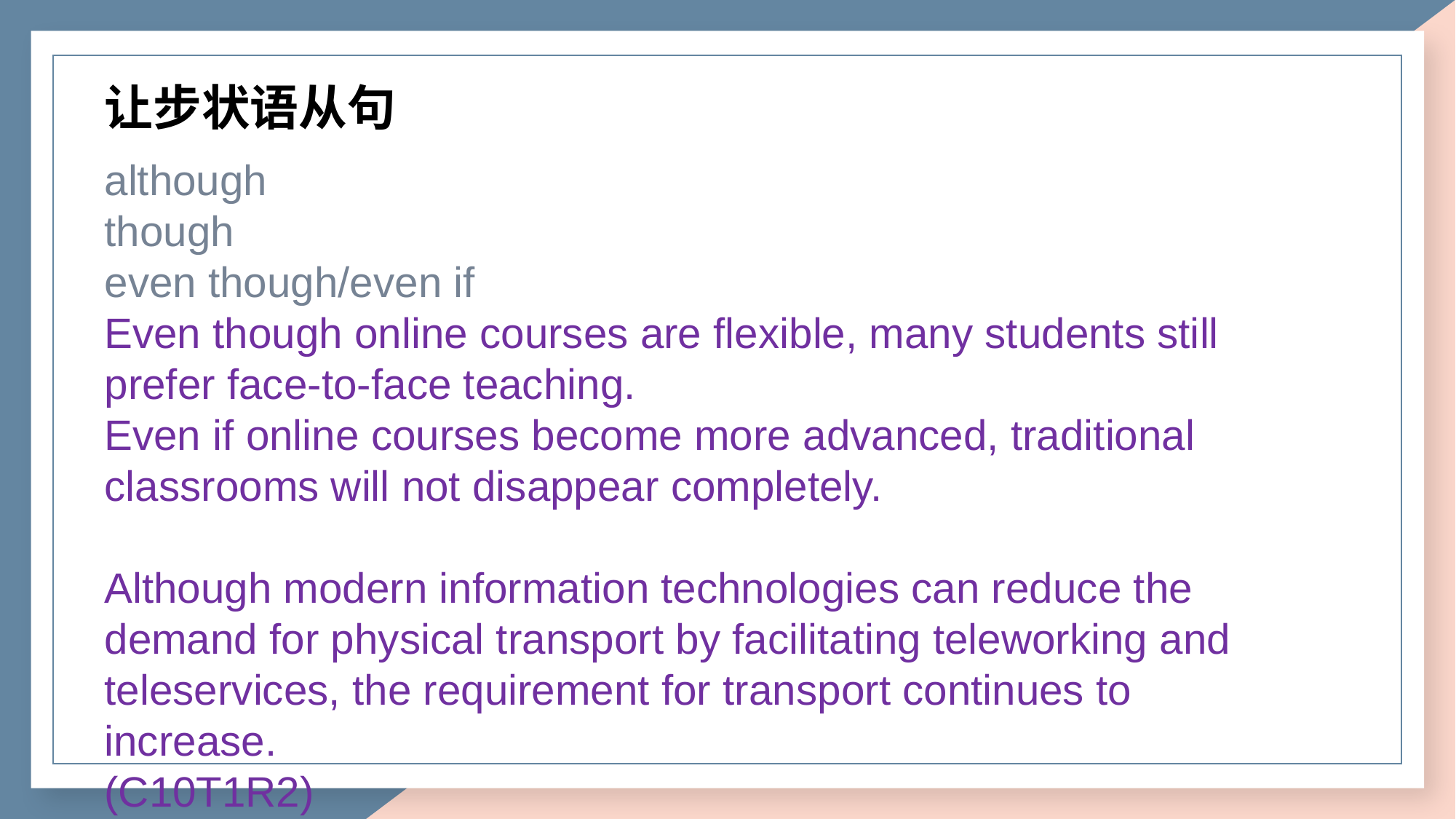

让步状语从句
although
though
even though/even if
Even though online courses are flexible, many students still prefer face-to-face teaching.
Even if online courses become more advanced, traditional classrooms will not disappear completely.

Although modern information technologies can reduce the demand for physical transport by facilitating teleworking and teleservices, the requirement for transport continues to increase.
(C10T1R2)